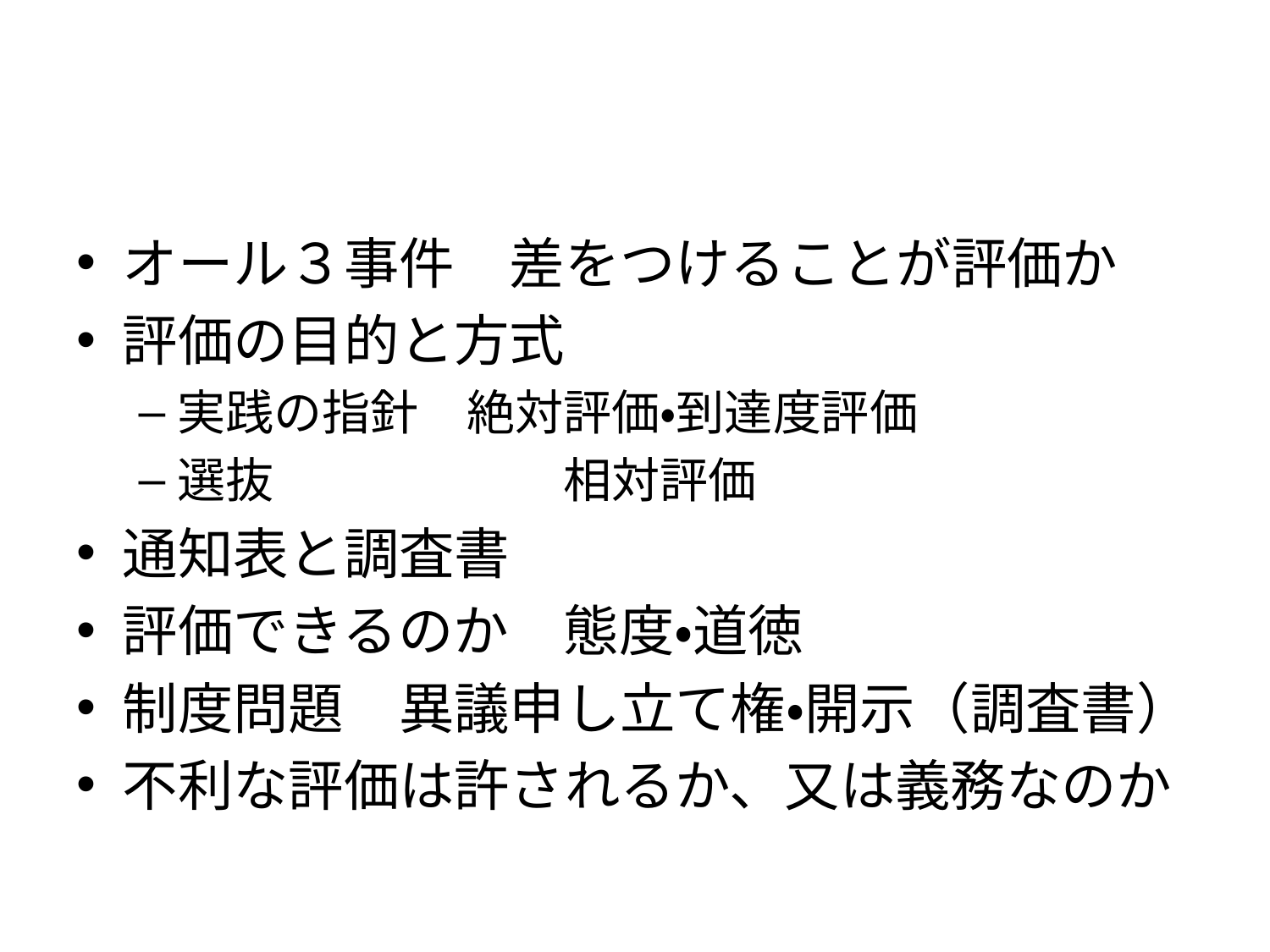

#
オール３事件　差をつけることが評価か
評価の目的と方式
実践の指針　絶対評価・到達度評価
選抜　　　　　　相対評価
通知表と調査書
評価できるのか　態度・道徳
制度問題　異議申し立て権・開示（調査書）
不利な評価は許されるか、又は義務なのか